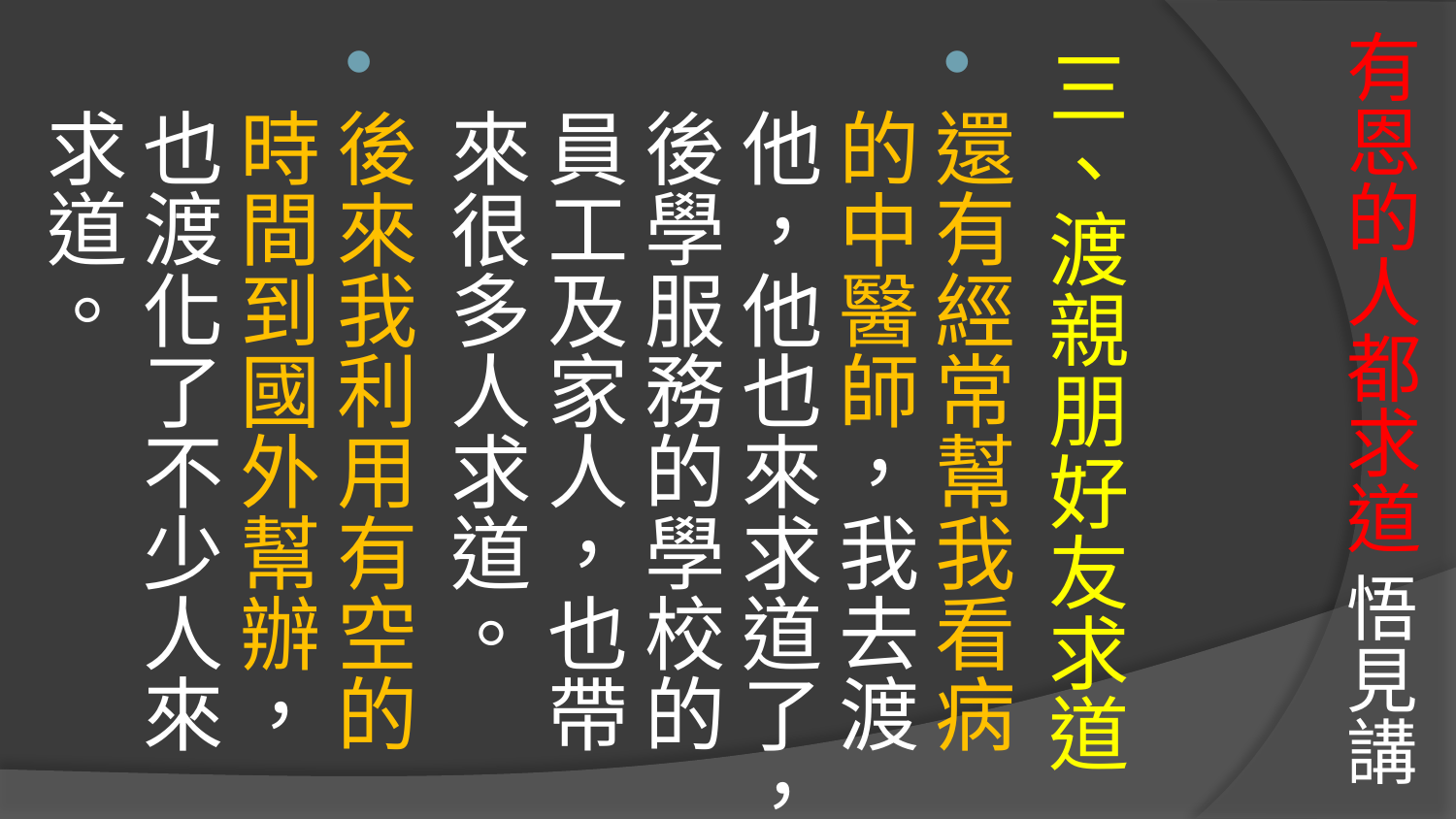

# 有恩的人都求道 悟見講
三、渡親朋好友求道
還有經常幫我看病的中醫師，我去渡他，他也來求道了，後學服務的學校的員工及家人，也帶來很多人求道。
後來我利用有空的時間到國外幫辦，也渡化了不少人來求道。